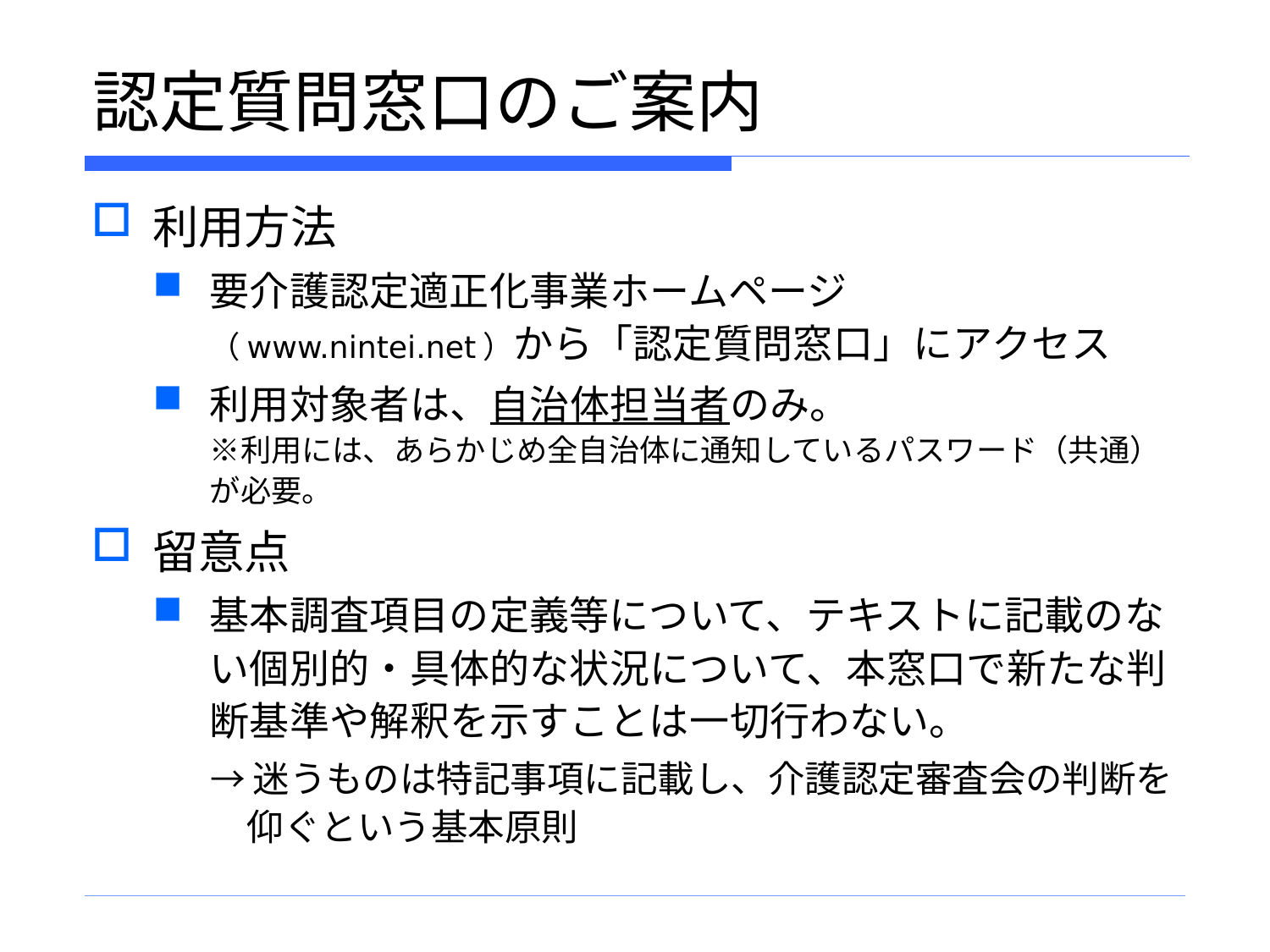

# 認定質問窓口のご案内
利用方法
要介護認定適正化事業ホームページ
（www.nintei.net）から「認定質問窓口」にアクセス
利用対象者は、自治体担当者のみ。
※利用には、あらかじめ全自治体に通知しているパスワード（共通）が必要。
留意点
基本調査項目の定義等について、テキストに記載のない個別的・具体的な状況について、本窓口で新たな判断基準や解釈を示すことは一切行わない。
→迷うものは特記事項に記載し、介護認定審査会の判断を　仰ぐという基本原則